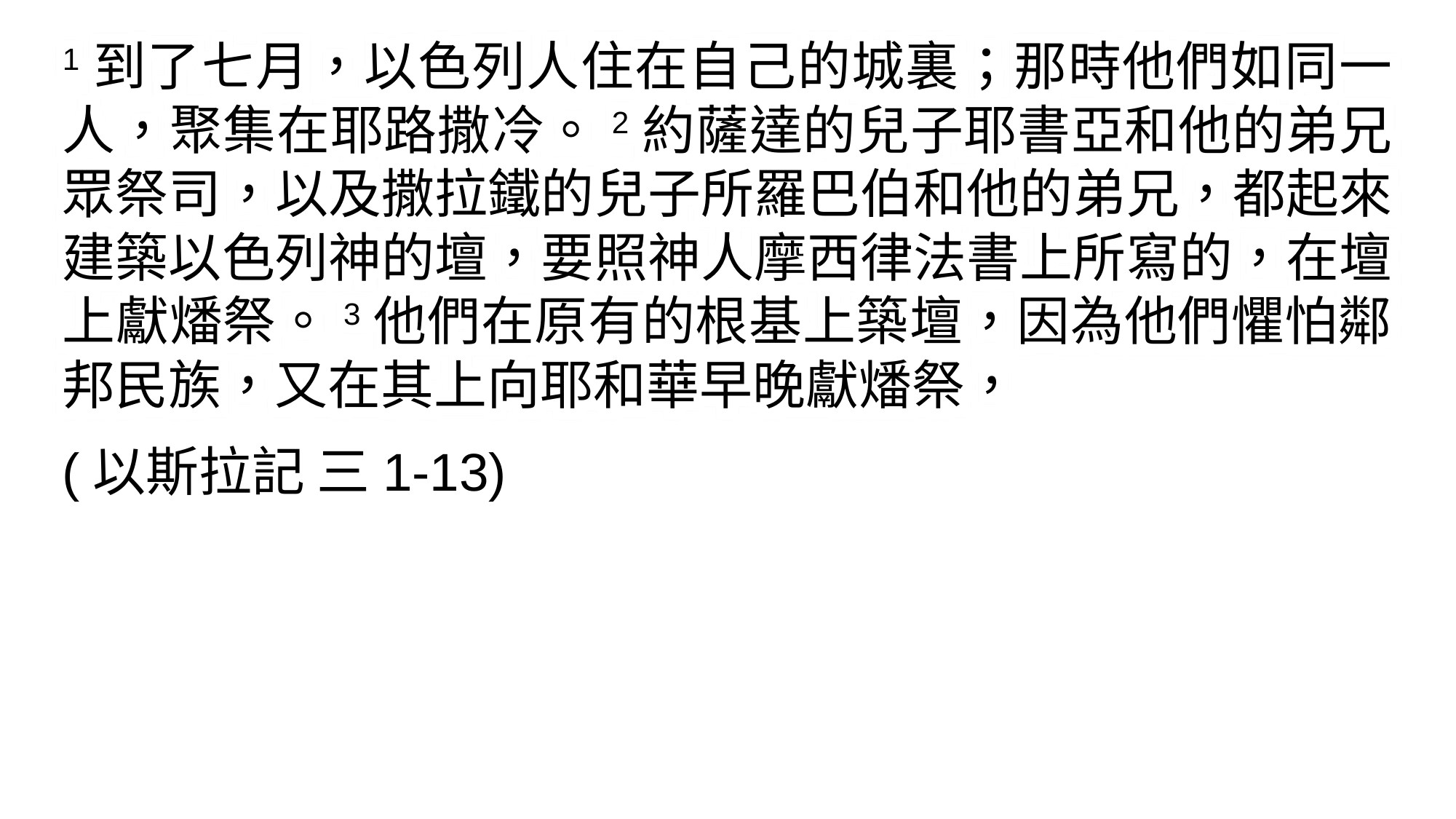

1到了七月，以色列人住在自己的城裏；那時他們如同一人，聚集在耶路撒冷。2約薩達的兒子耶書亞和他的弟兄眾祭司，以及撒拉鐵的兒子所羅巴伯和他的弟兄，都起來建築以色列神的壇，要照神人摩西律法書上所寫的，在壇上獻燔祭。3他們在原有的根基上築壇，因為他們懼怕鄰邦民族，又在其上向耶和華早晚獻燔祭，
(以斯拉記 三1-13)